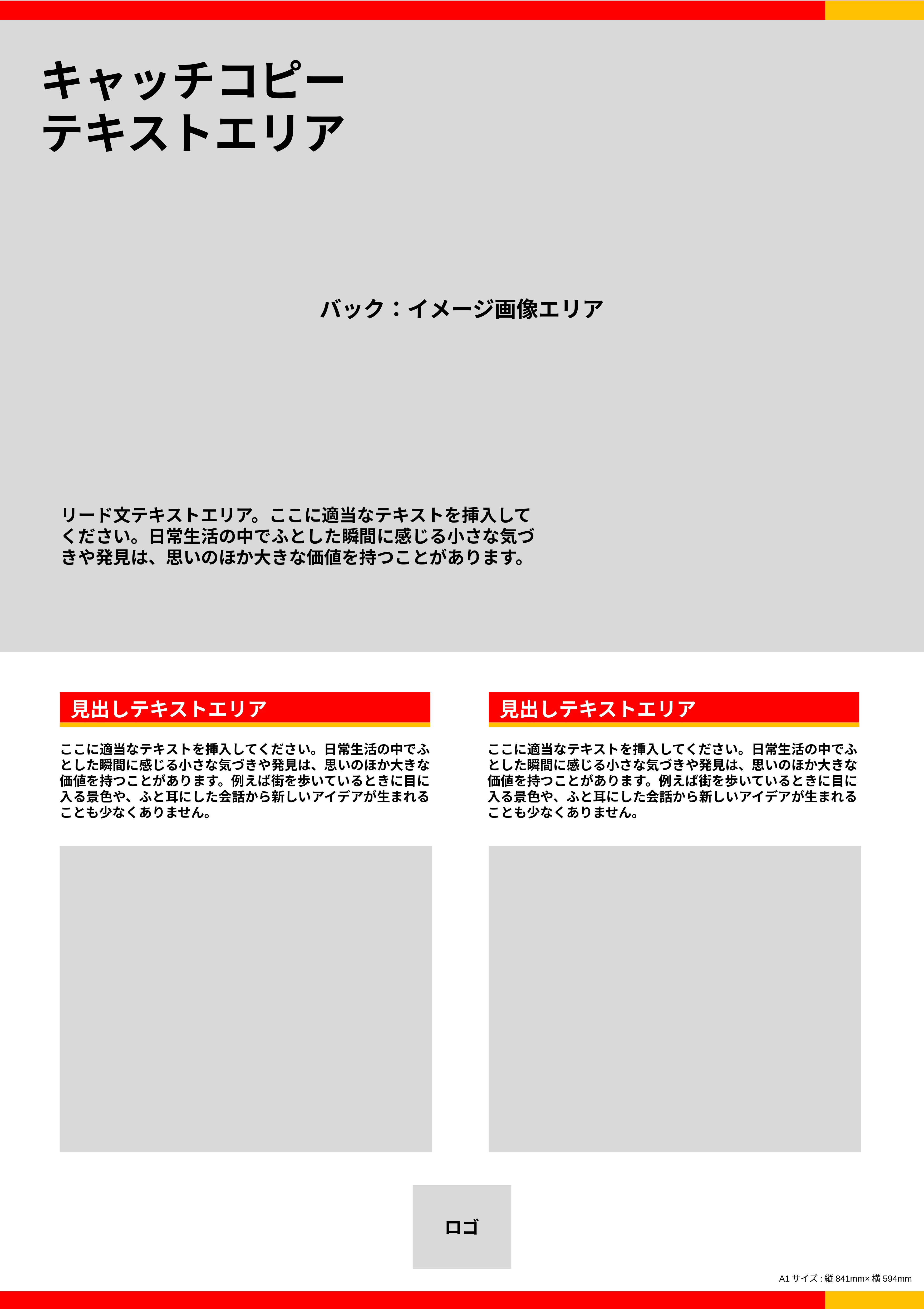

キャッチコピー
テキストエリア
バック：イメージ画像エリア
リード文テキストエリア。ここに適当なテキストを挿入してください。日常生活の中でふとした瞬間に感じる小さな気づきや発見は、思いのほか大きな価値を持つことがあります。

見出しテキストエリア
見出しテキストエリア

ここに適当なテキストを挿入してください。日常生活の中でふとした瞬間に感じる小さな気づきや発見は、思いのほか大きな価値を持つことがあります。例えば街を歩いているときに目に入る景色や、ふと耳にした会話から新しいアイデアが生まれることも少なくありません。
ここに適当なテキストを挿入してください。日常生活の中でふとした瞬間に感じる小さな気づきや発見は、思いのほか大きな価値を持つことがあります。例えば街を歩いているときに目に入る景色や、ふと耳にした会話から新しいアイデアが生まれることも少なくありません。

ロゴ
A1サイズ:縦841mm×横594mm